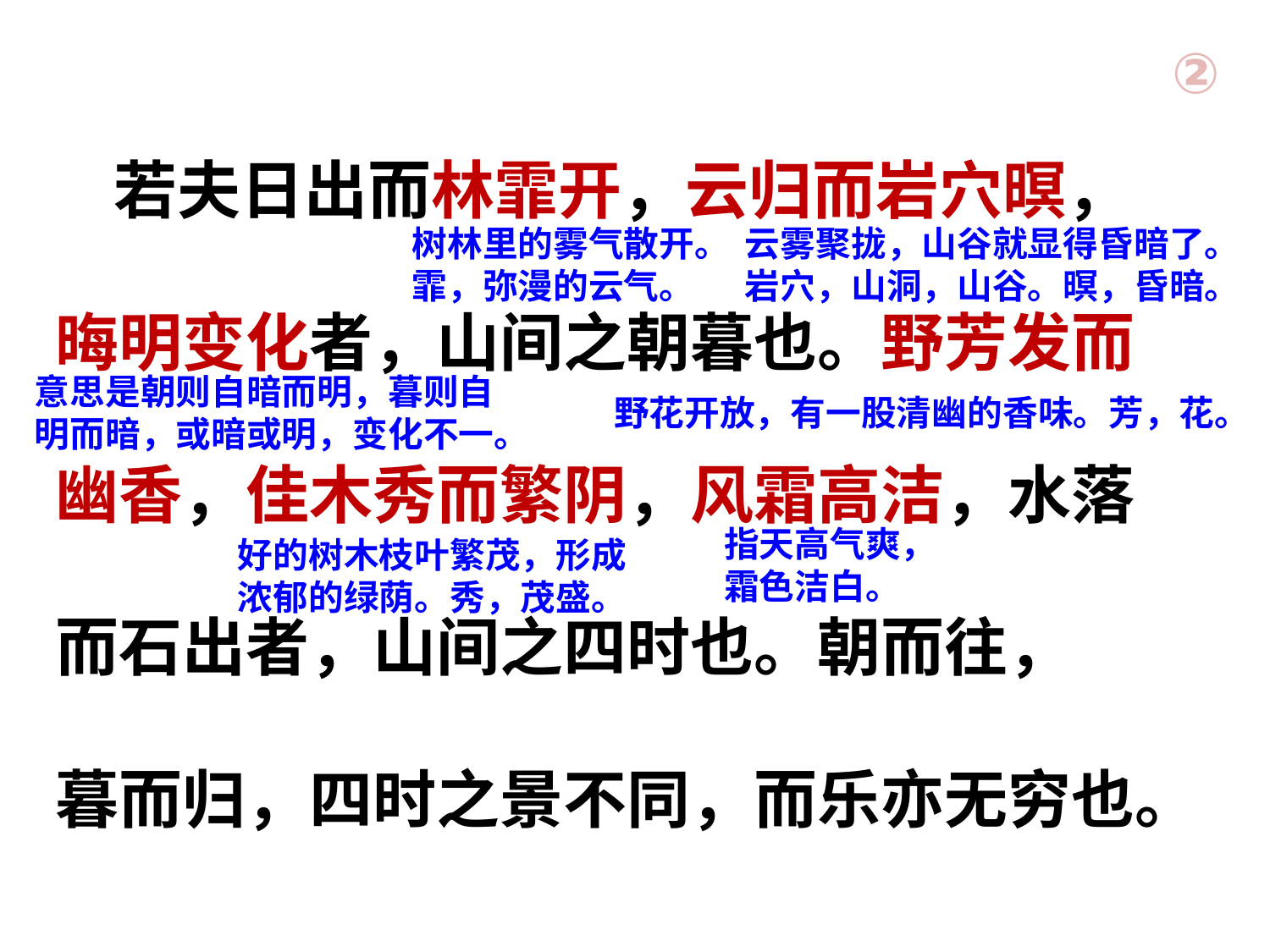

②
   若夫日出而林霏开，云归而岩穴暝，

晦明变化者，山间之朝暮也。野芳发而

幽香，佳木秀而繁阴，风霜高洁，水落

而石出者，山间之四时也。朝而往，

暮而归，四时之景不同，而乐亦无穷也。
树林里的雾气散开。
霏，弥漫的云气。
云雾聚拢，山谷就显得昏暗了。
岩穴，山洞，山谷。暝，昏暗。
意思是朝则自暗而明，暮则自明而暗，或暗或明，变化不一。
野花开放，有一股清幽的香味。芳，花。
指天高气爽，
霜色洁白。
好的树木枝叶繁茂，形成
浓郁的绿荫。秀，茂盛。